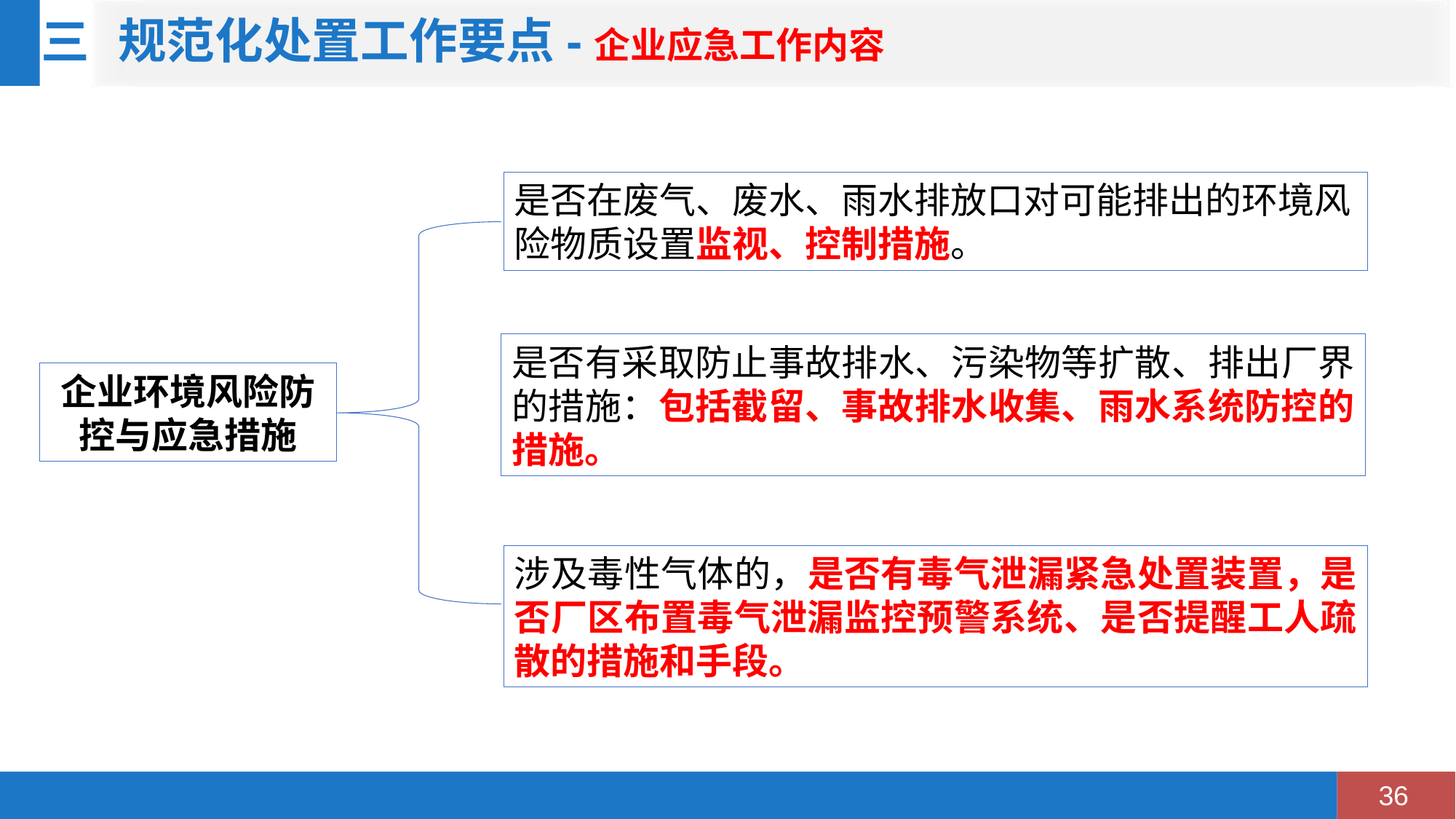

规范化处置工作要点-企业应急工作内容
三
是否在废气、废水、雨水排放口对可能排出的环境风险物质设置监视、控制措施。

是否有采取防止事故排水、污染物等扩散、排出厂界的措施：包括截留、事故排水收集、雨水系统防控的措施。
企业环境风险防控与应急措施
涉及毒性气体的，是否有毒气泄漏紧急处置装置，是否厂区布置毒气泄漏监控预警系统、是否提醒工人疏散的措施和手段。

36=